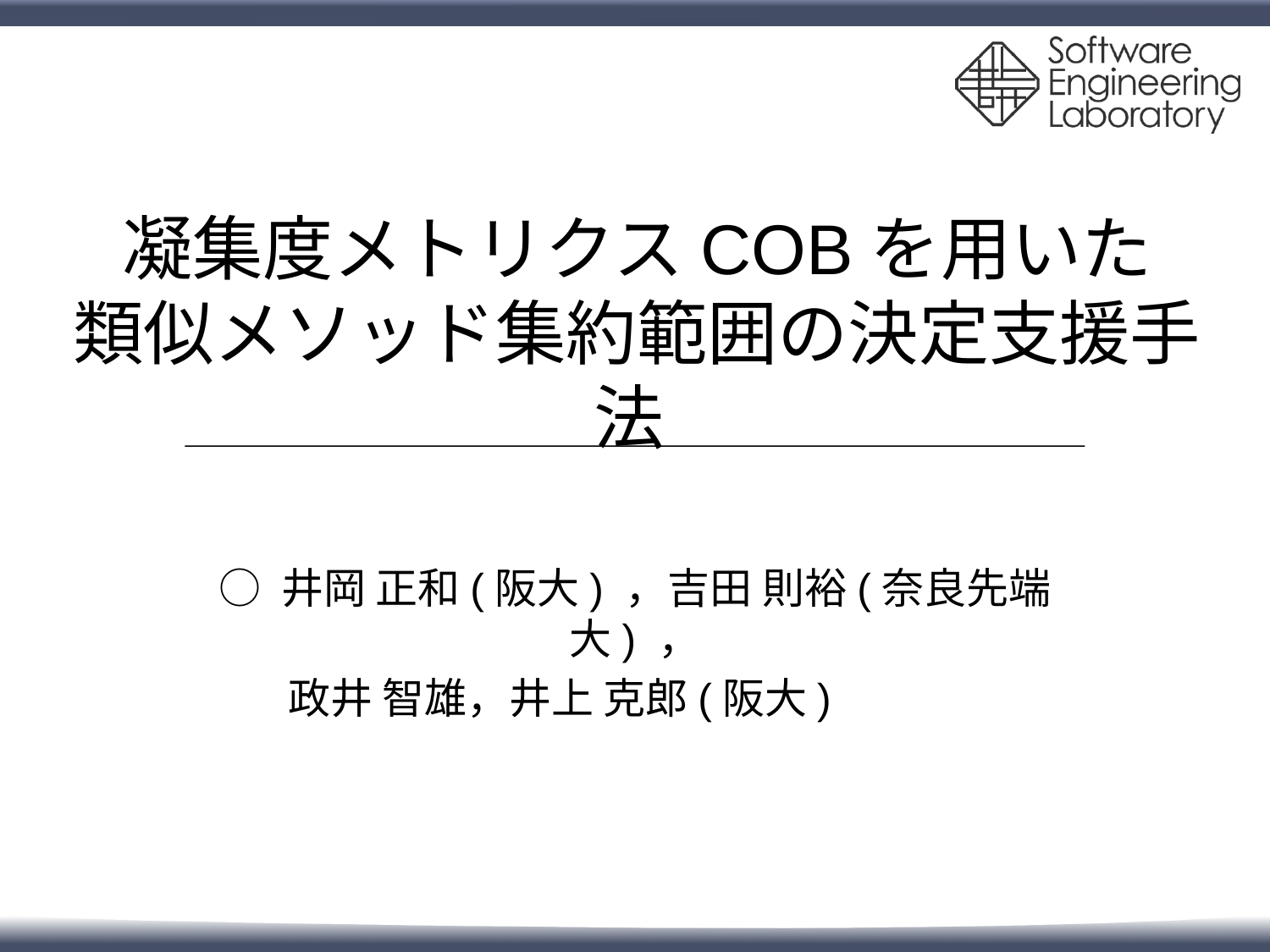

# 凝集度メトリクスCOBを用いた 類似メソッド集約範囲の決定支援手法

○ 井岡 正和(阪大) ，吉田 則裕(奈良先端大) ，
　　政井 智雄，井上 克郎(阪大)